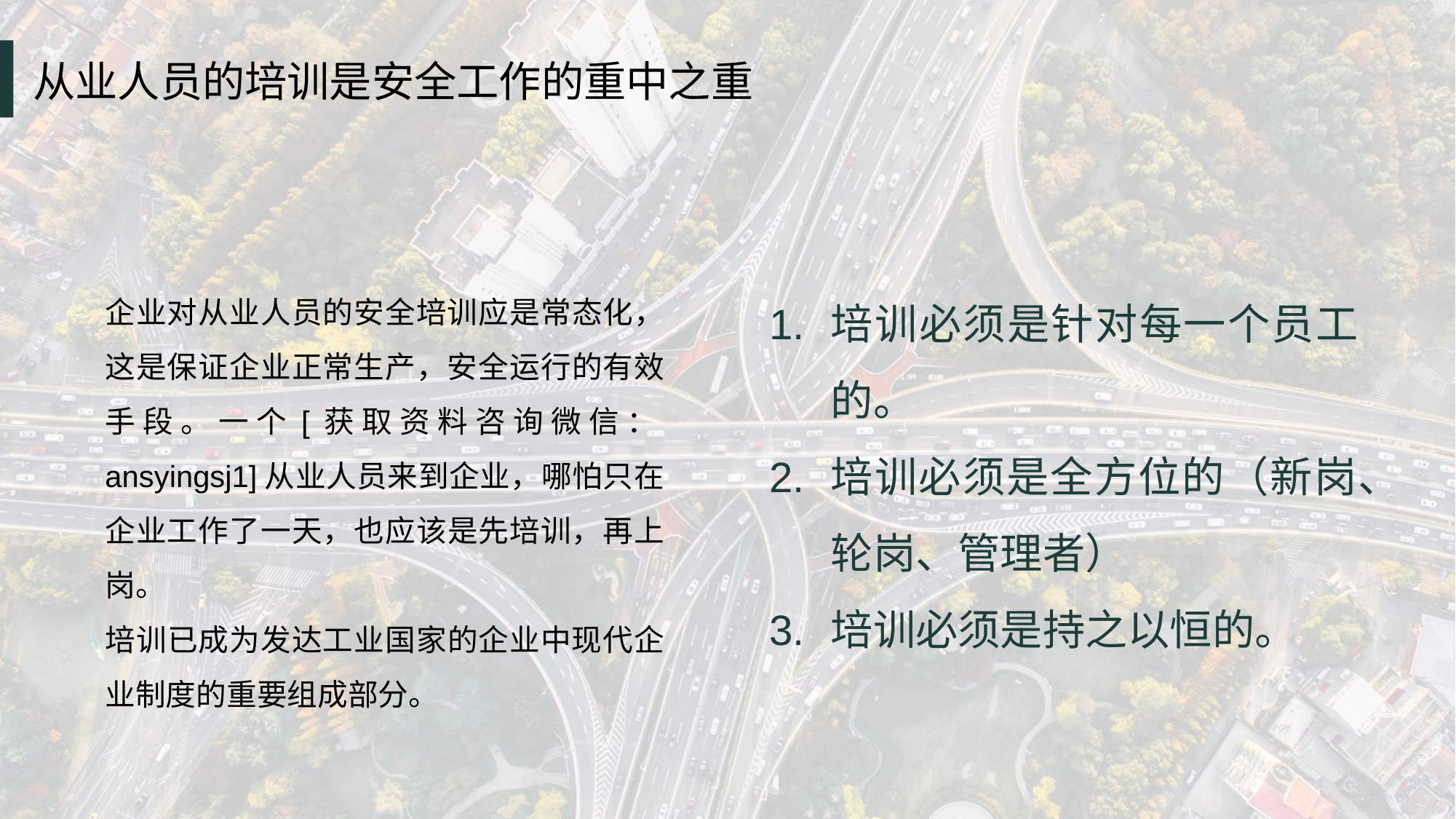

从业人员的培训是安全工作的重中之重
培训必须是针对每一个员工的。
培训必须是全方位的（新岗、轮岗、管理者）
培训必须是持之以恒的。
企业对从业人员的安全培训应是常态化，这是保证企业正常生产，安全运行的有效手段。一个[获取资料咨询微信：ansyingsj1]从业人员来到企业，哪怕只在企业工作了一天，也应该是先培训，再上岗。
培训已成为发达工业国家的企业中现代企业制度的重要组成部分。